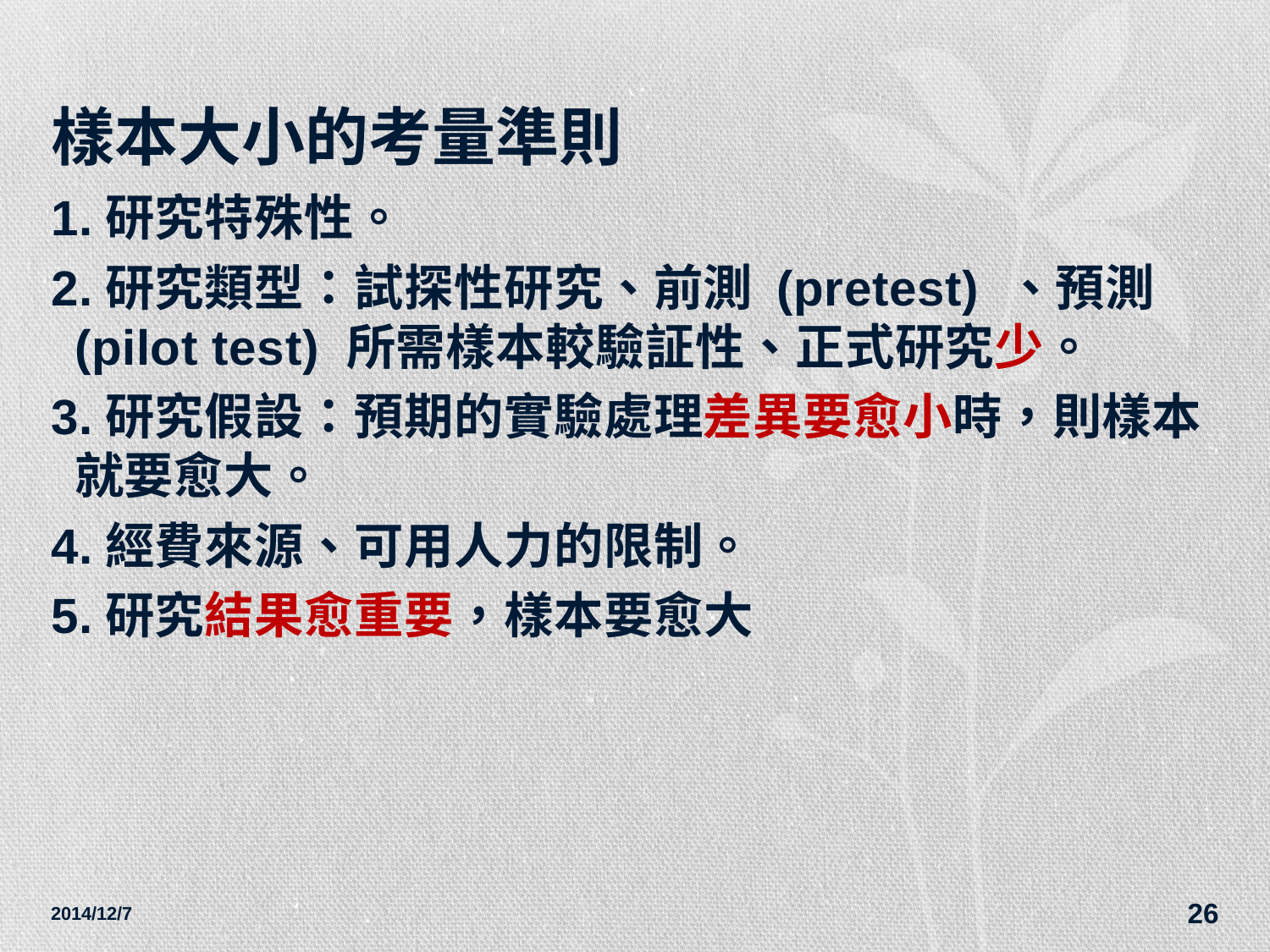

# 樣本大小的考量準則
1.研究特殊性。
2.研究類型：試探性研究、前測 (pretest) 、預測(pilot test) 所需樣本較驗証性、正式研究少。
3.研究假設：預期的實驗處理差異要愈小時，則樣本就要愈大。
4.經費來源、可用人力的限制。
5.研究結果愈重要，樣本要愈大

2014/12/7
26